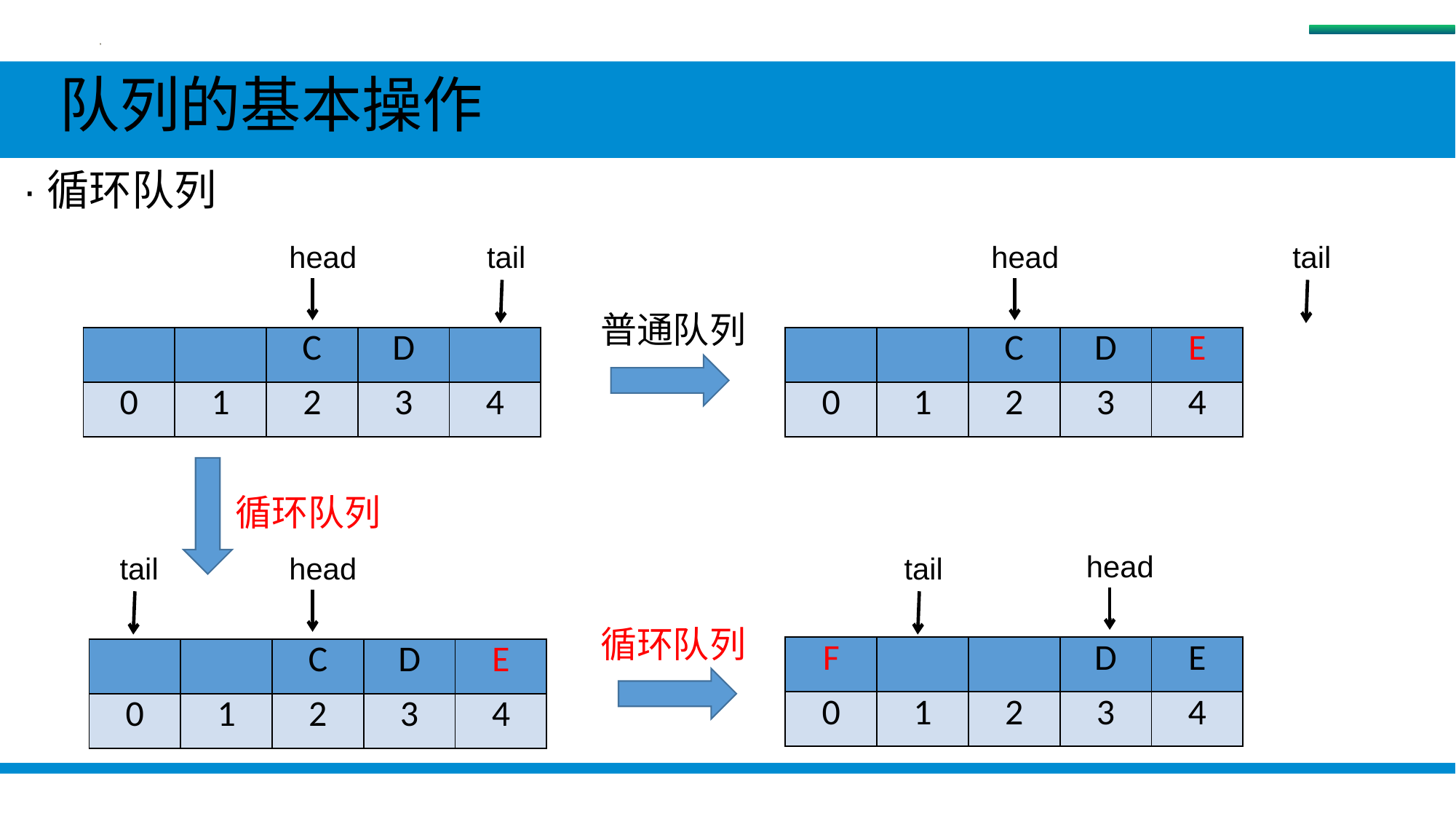

队列

  队列的基本操作
 ·循环队列
head
head
tail
tail
普通队列
|  |  | C | D |  |
| --- | --- | --- | --- | --- |
| 0 | 1 | 2 | 3 | 4 |
|  |  | C | D | E |
| --- | --- | --- | --- | --- |
| 0 | 1 | 2 | 3 | 4 |

循环队列
head
tail
head
tail
循环队列
| F |  |  | D | E |
| --- | --- | --- | --- | --- |
| 0 | 1 | 2 | 3 | 4 |
|  |  | C | D | E |
| --- | --- | --- | --- | --- |
| 0 | 1 | 2 | 3 | 4 |

#